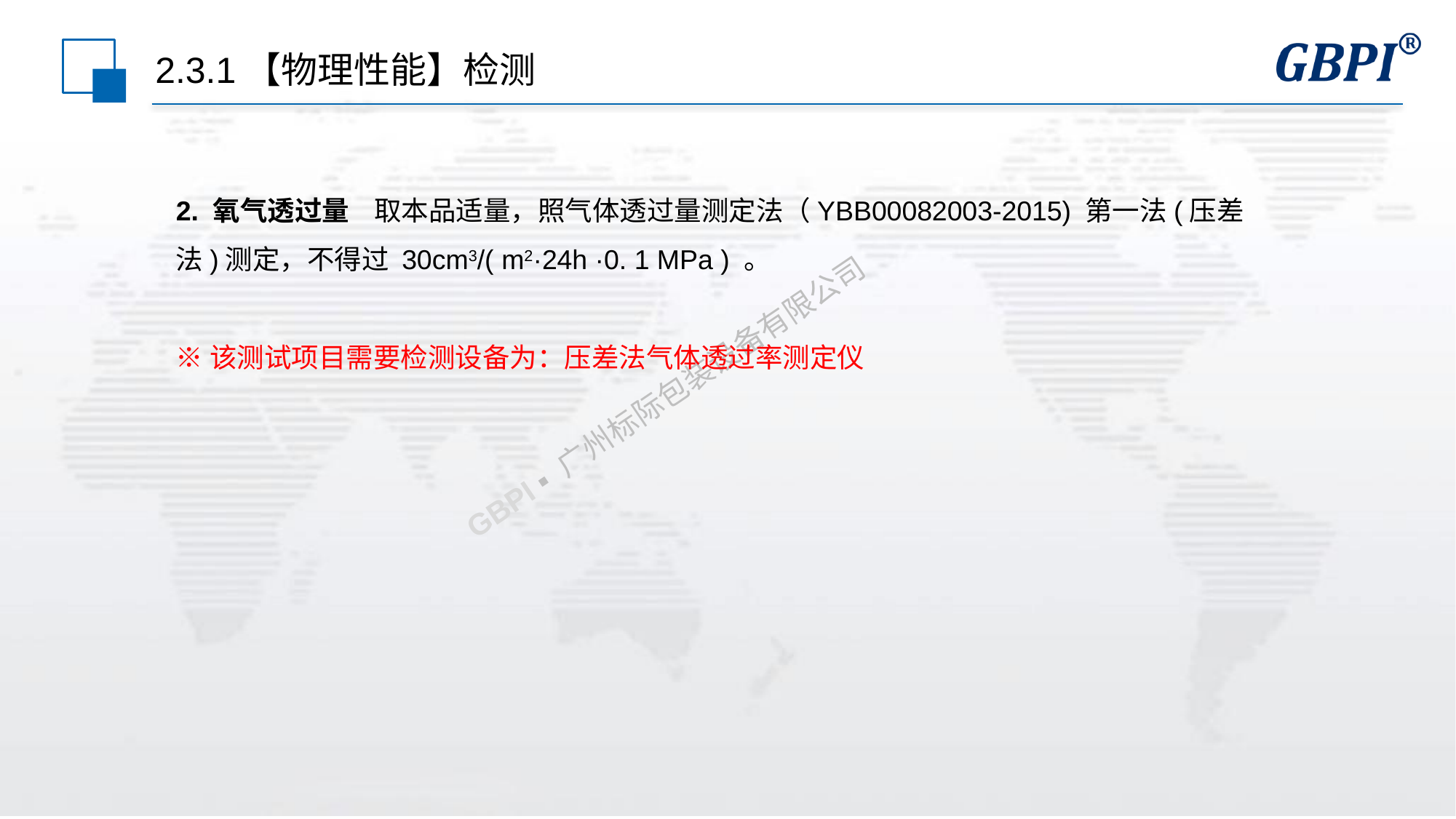

# 2.3.1【物理性能】检测
2. 氧气透过量    取本品适量，照气体透过量测定法（YBB00082003-2015) 第一法(压差法)测定，不得过 30cm3/( m2·24h ·0. 1 MPa ) 。

※该测试项目需要检测设备为：压差法气体透过率测定仪